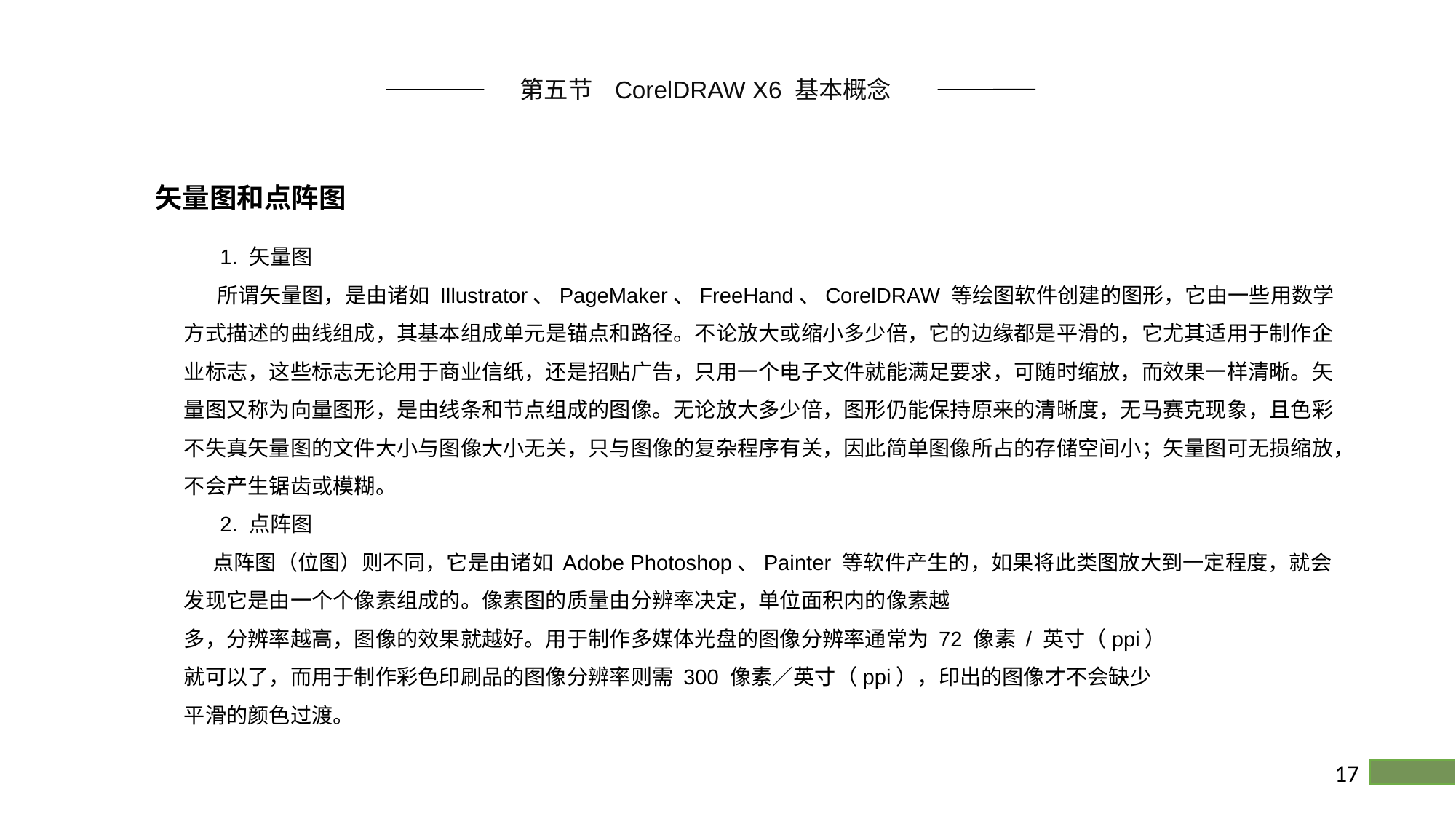

第五节   CorelDRAW X6 基本概念
矢量图和点阵图
      1. 矢量图
      所谓矢量图，是由诸如 Illustrator、PageMaker、FreeHand、CorelDRAW 等绘图软件创建的图形，它由一些用数学方式描述的曲线组成，其基本组成单元是锚点和路径。不论放大或缩小多少倍，它的边缘都是平滑的，它尤其适用于制作企业标志，这些标志无论用于商业信纸，还是招贴广告，只用一个电子文件就能满足要求，可随时缩放，而效果一样清晰。矢量图又称为向量图形，是由线条和节点组成的图像。无论放大多少倍，图形仍能保持原来的清晰度，无马赛克现象，且色彩不失真矢量图的文件大小与图像大小无关，只与图像的复杂程序有关，因此简单图像所占的存储空间小；矢量图可无损缩放，不会产生锯齿或模糊。
      2. 点阵图
     点阵图（位图）则不同，它是由诸如 Adobe Photoshop、Painter 等软件产生的，如果将此类图放大到一定程度，就会发现它是由一个个像素组成的。像素图的质量由分辨率决定，单位面积内的像素越
多，分辨率越高，图像的效果就越好。用于制作多媒体光盘的图像分辨率通常为 72 像素 / 英寸（ppi）
就可以了，而用于制作彩色印刷品的图像分辨率则需 300 像素／英寸（ppi），印出的图像才不会缺少
平滑的颜色过渡。
17